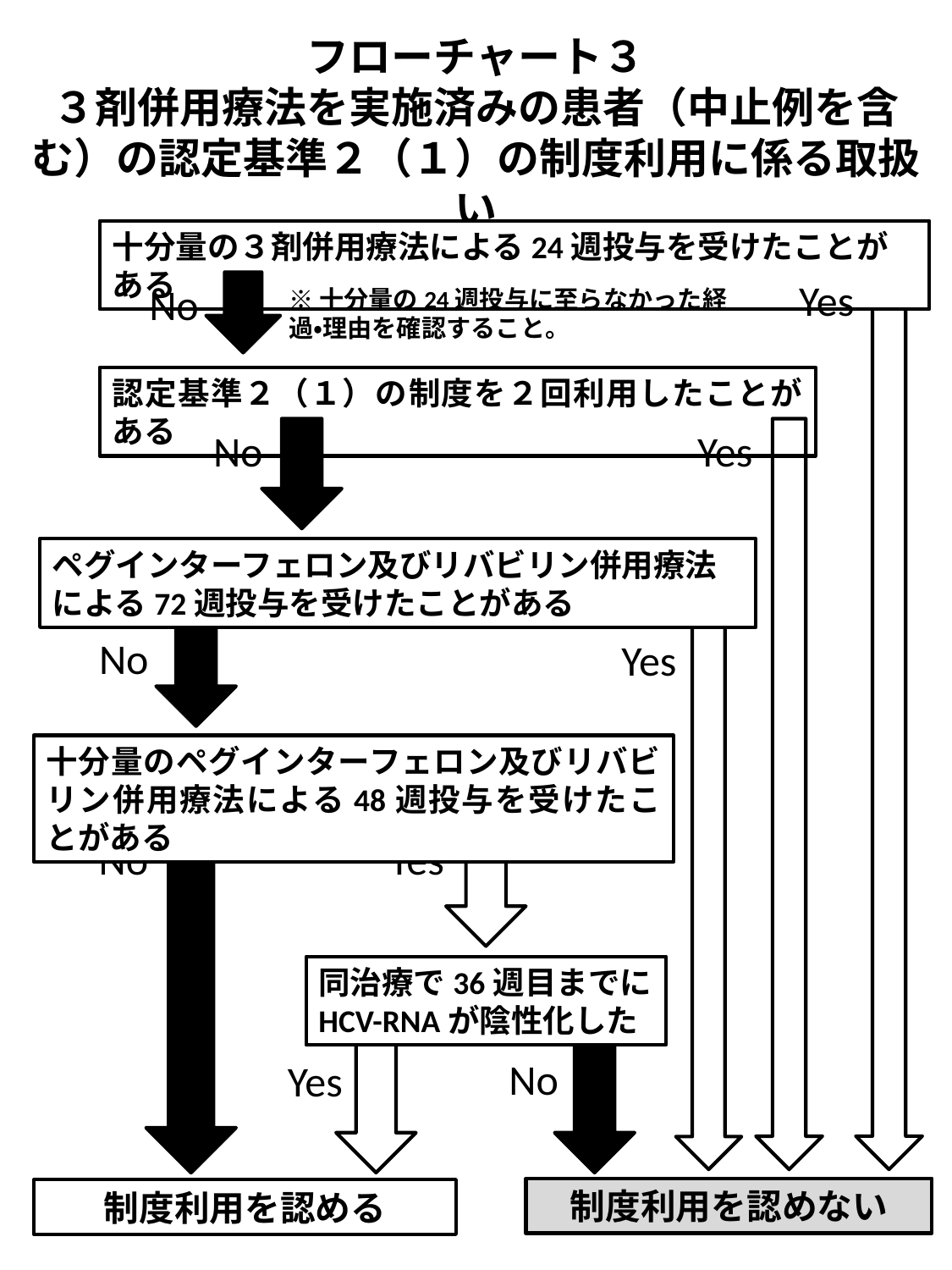

フローチャート３
３剤併用療法を実施済みの患者（中止例を含む）の認定基準２（１）の制度利用に係る取扱い
十分量の３剤併用療法による24週投与を受けたことがある
Yes

No
※十分量の24週投与に至らなかった経過・理由を確認すること。
認定基準２（１）の制度を２回利用したことがある
No

Yes

ペグインターフェロン及びリバビリン併用療法による72週投与を受けたことがある

No
Yes
十分量のペグインターフェロン及びリバビリン併用療法による48週投与を受けたことがある

No
Yes
同治療で36週目までにHCV-RNAが陰性化した

No
Yes
制度利用を認めない
制度利用を認める